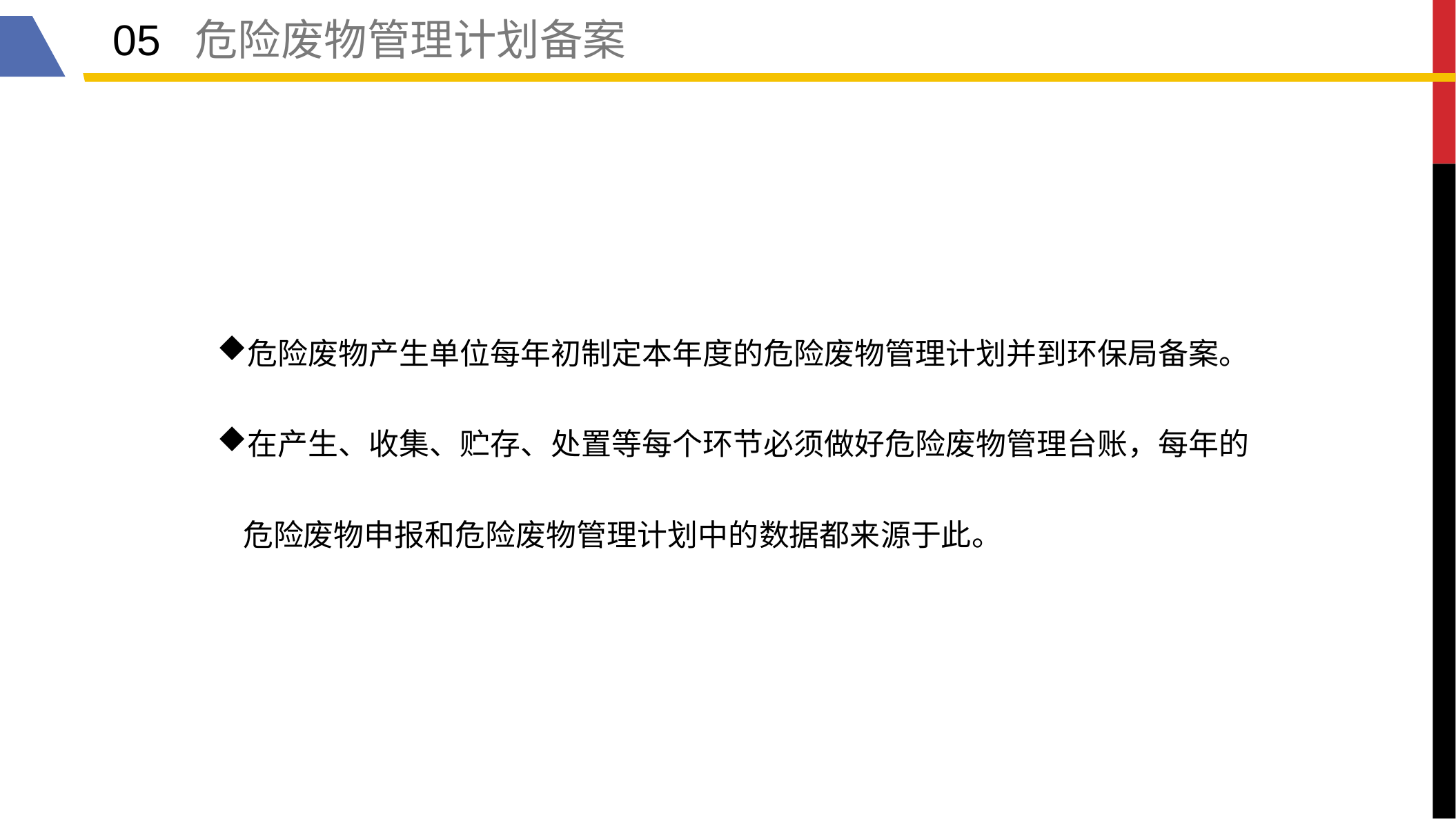

05  危险废物管理计划备案

危险废物产生单位每年初制定本年度的危险废物管理计划并到环保局备案。
在产生、收集、贮存、处置等每个环节必须做好危险废物管理台账，每年的危险废物申报和危险废物管理计划中的数据都来源于此。